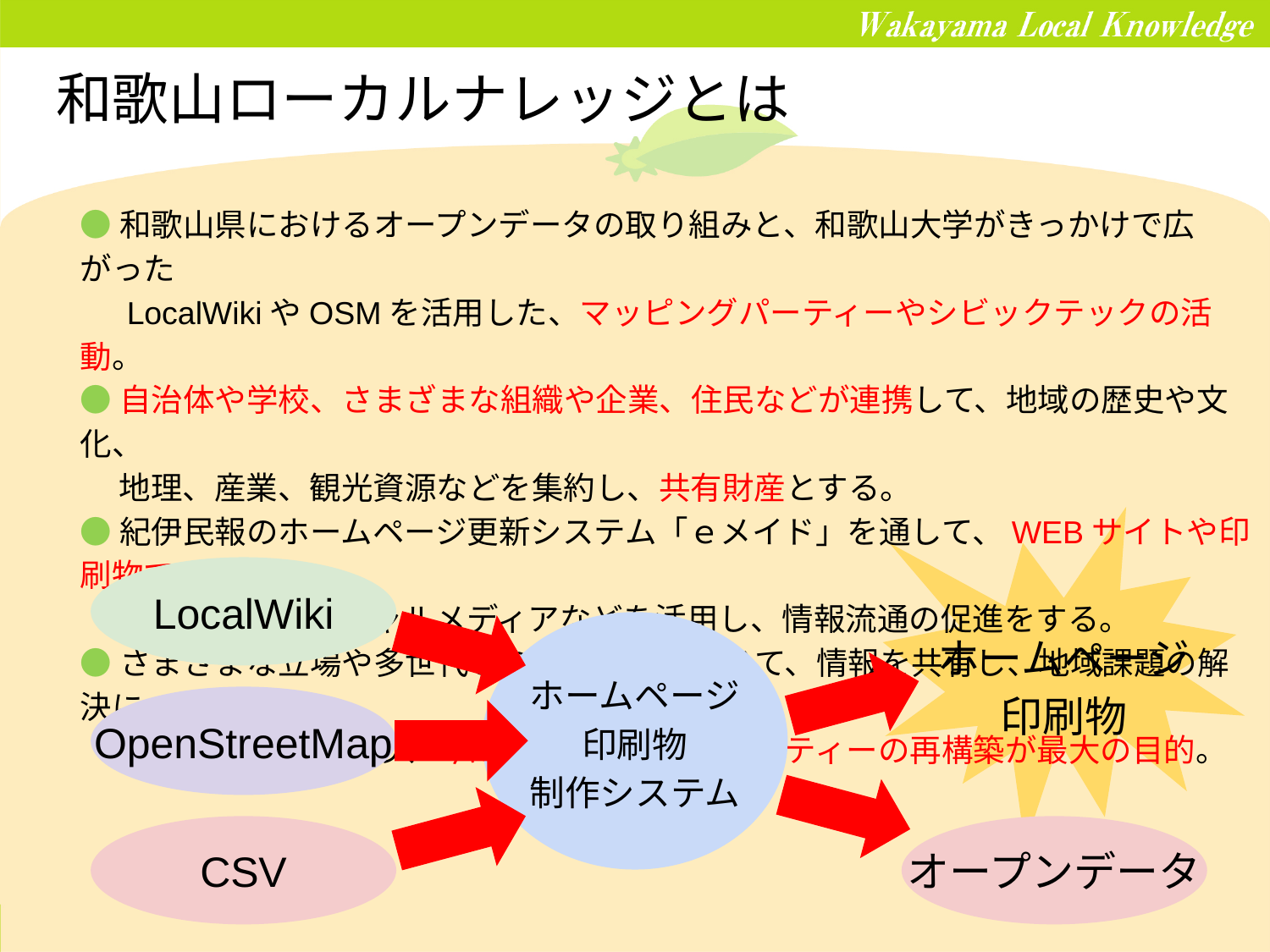

和歌山ローカルナレッジとは
●和歌山県におけるオープンデータの取り組みと、和歌山大学がきっかけで広がった
　 LocalWikiやOSMを活用した、マッピングパーティーやシビックテックの活動。
●自治体や学校、さまざまな組織や企業、住民などが連携して、地域の歴史や文化、
　 地理、産業、観光資源などを集約し、共有財産とする。
●紀伊民報のホームページ更新システム「ｅメイド」を通して、WEBサイトや印刷物で
　 見える化。ソーシャルメディアなどを活用し、情報流通の促進をする。
●さまざまな立場や多世代との交流活動を通じて、情報を共有し、地域課題の解決に
　 取り組み、昔を知り、今に合った地域コミュニティーの再構築が最大の目的。

LocalWiki

ホームページ
印刷物

ホームページ
印刷物
制作システム

OpenStreetMap

CSV
オープンデータ